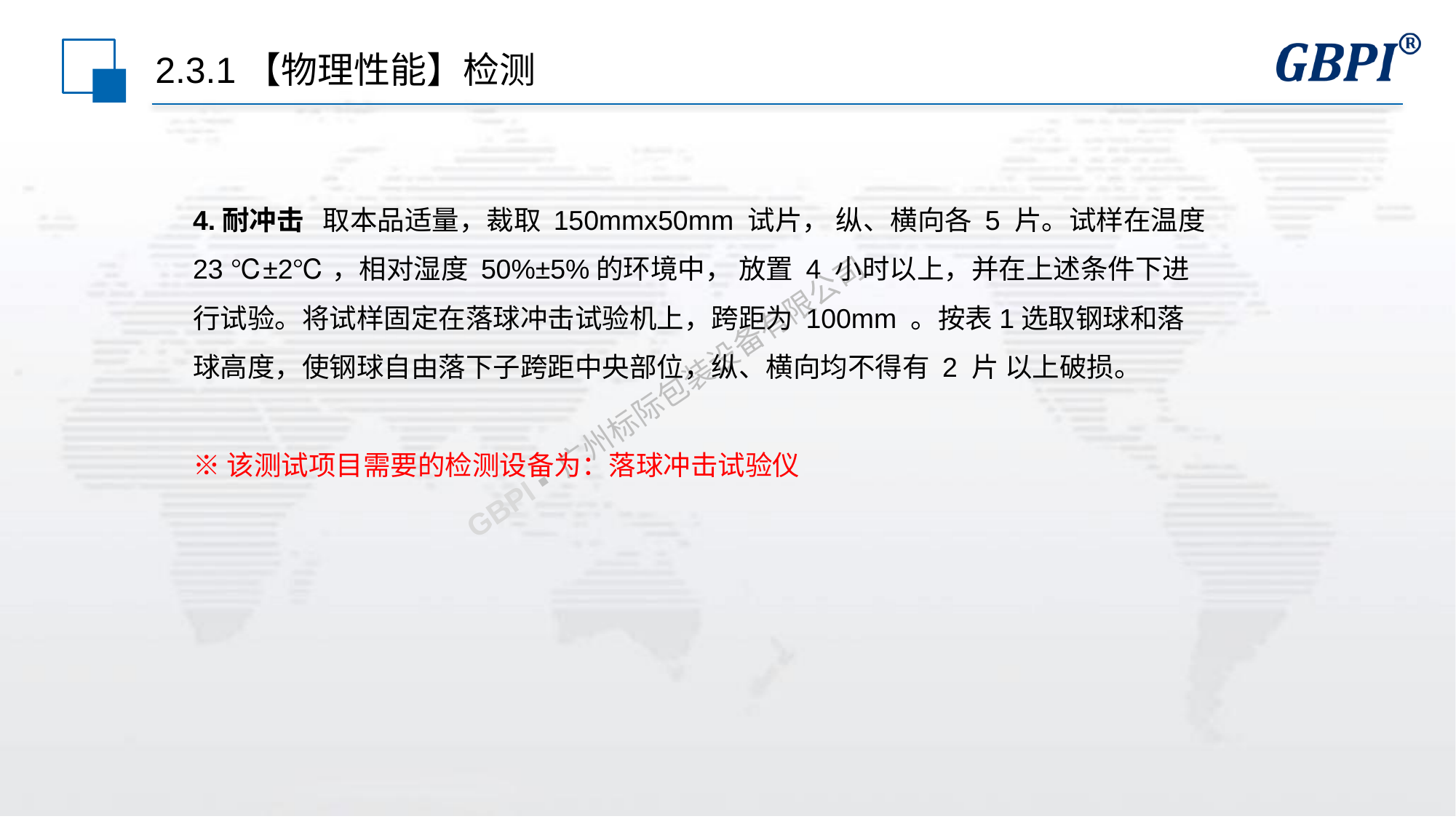

# 2.3.1【物理性能】检测
4.耐冲击   取本品适量，裁取 150mmx50mm 试片， 纵、横向各 5 片。试样在温度 23 ℃±2℃，相对湿度 50%±5%的环境中， 放置 4 小时以上，并在上述条件下进行试验。将试样固定在落球冲击试验机上，跨距为 100mm 。按表1选取钢球和落球高度，使钢球自由落下子跨距中央部位，纵、横向均不得有 2 片 以上破损。

※该测试项目需要的检测设备为：落球冲击试验仪